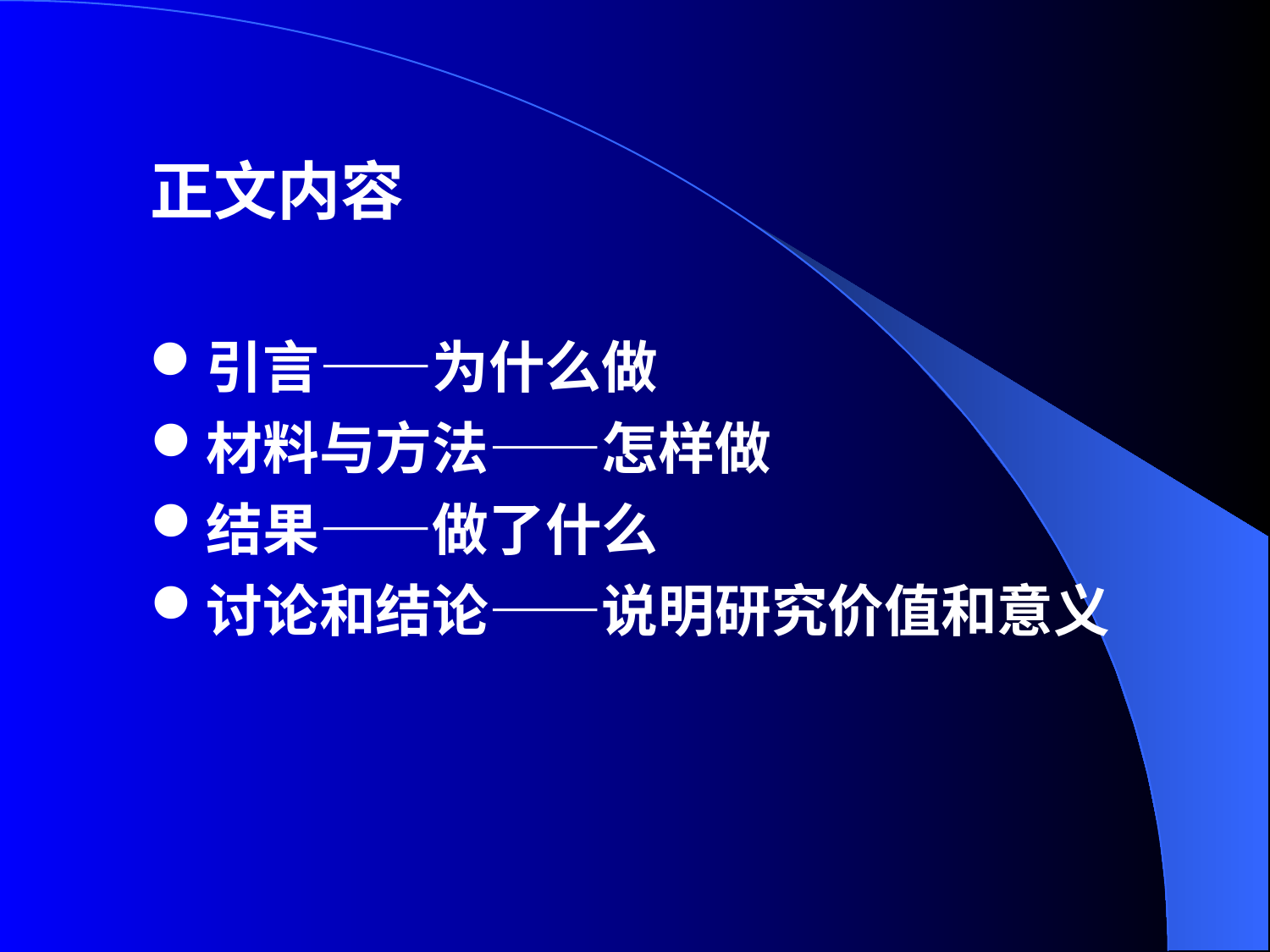

正文内容

引言——为什么做
材料与方法——怎样做
结果——做了什么
讨论和结论——说明研究价值和意义